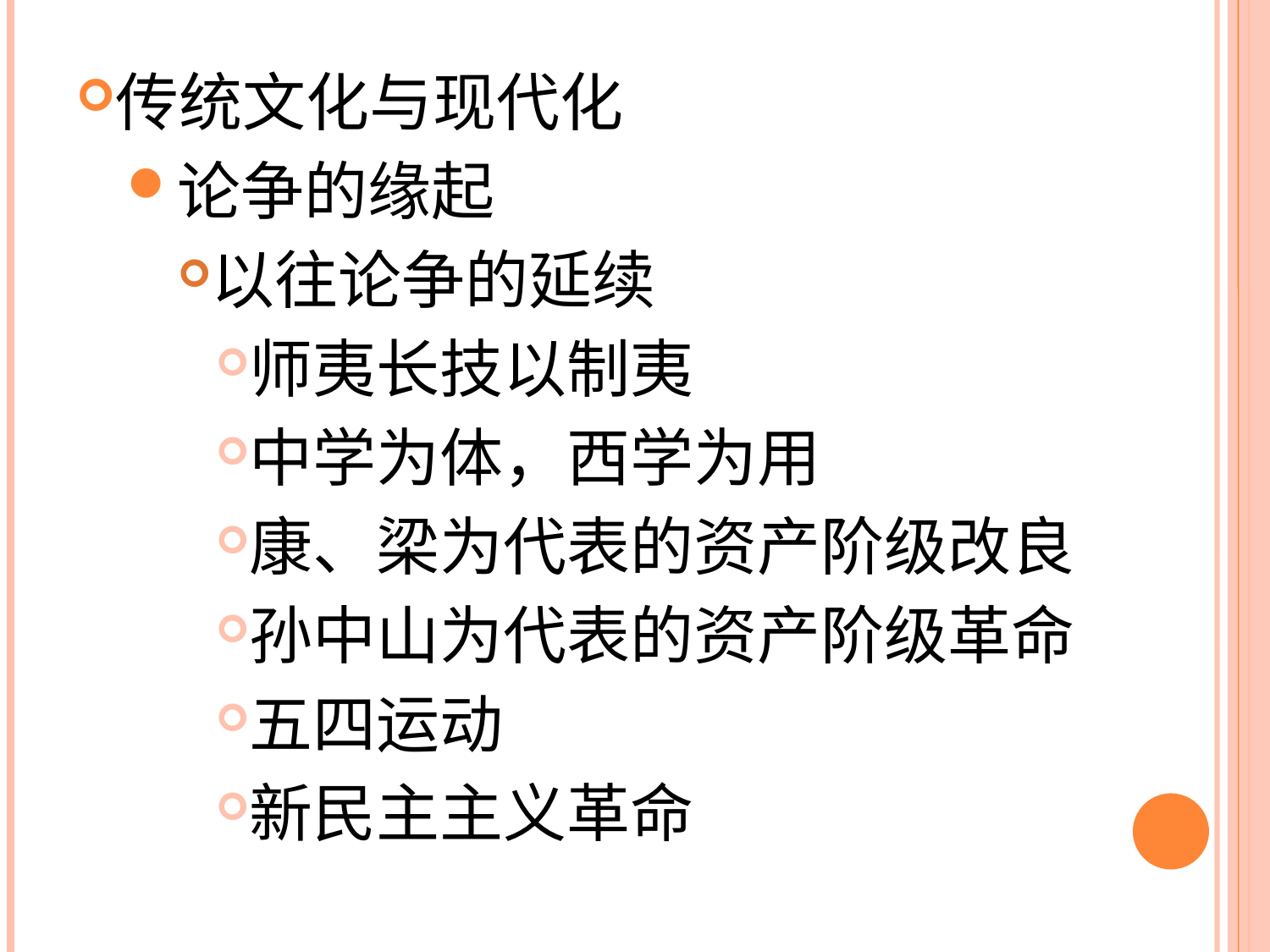

传统文化与现代化
论争的缘起
以往论争的延续
师夷长技以制夷
中学为体，西学为用
康、梁为代表的资产阶级改良
孙中山为代表的资产阶级革命
五四运动
新民主主义革命